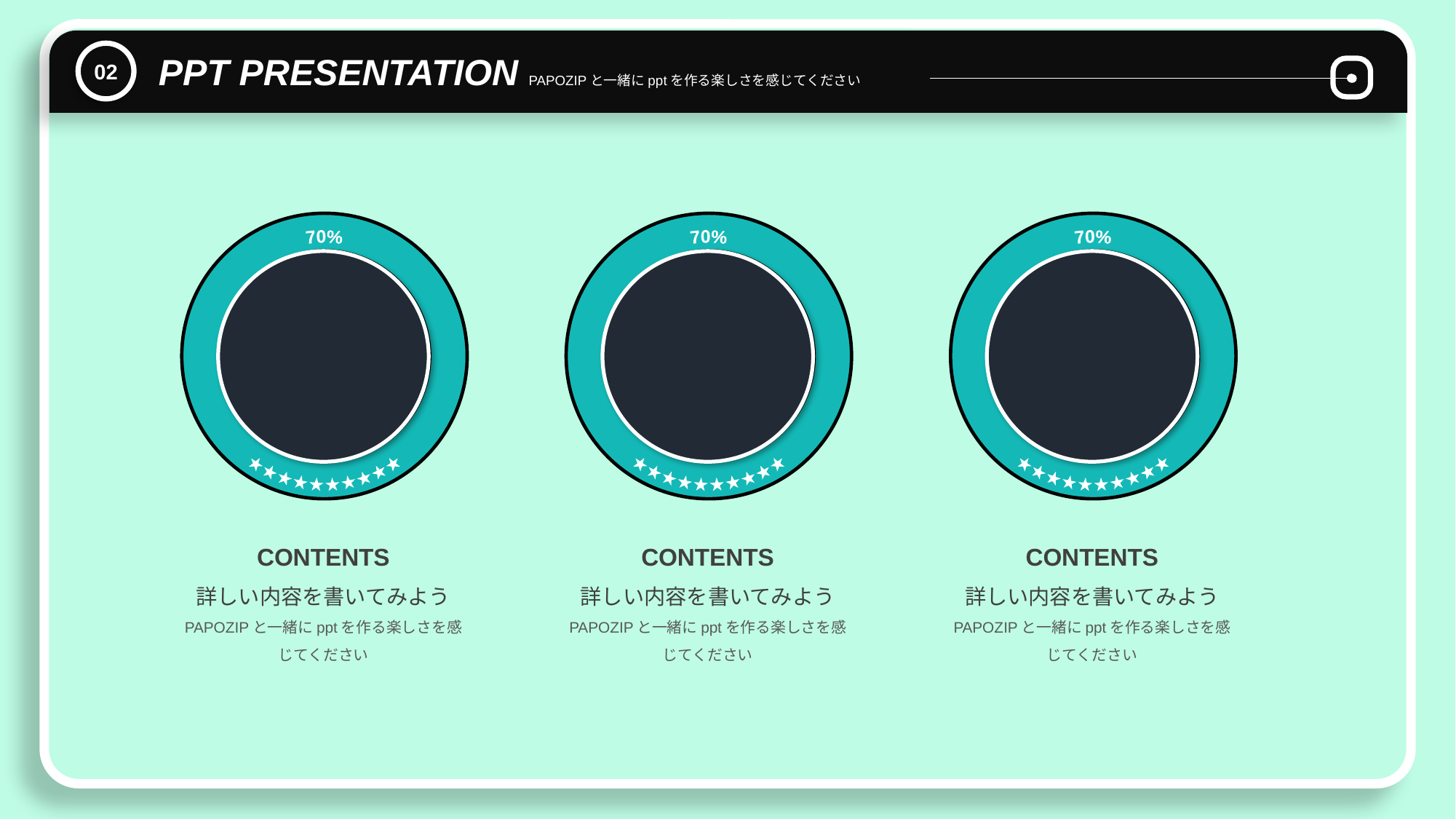

02
PPT PRESENTATION PAPOZIPと一緒にpptを作る楽しさを感じてください

70%
★★★★★★★★★★

70%
★★★★★★★★★★

70%
★★★★★★★★★★

CONTENTS
詳しい内容を書いてみよう
PAPOZIPと一緒にpptを作る楽しさを感じてください
CONTENTS
詳しい内容を書いてみよう
PAPOZIPと一緒にpptを作る楽しさを感じてください
CONTENTS
詳しい内容を書いてみよう
PAPOZIPと一緒にpptを作る楽しさを感じてください